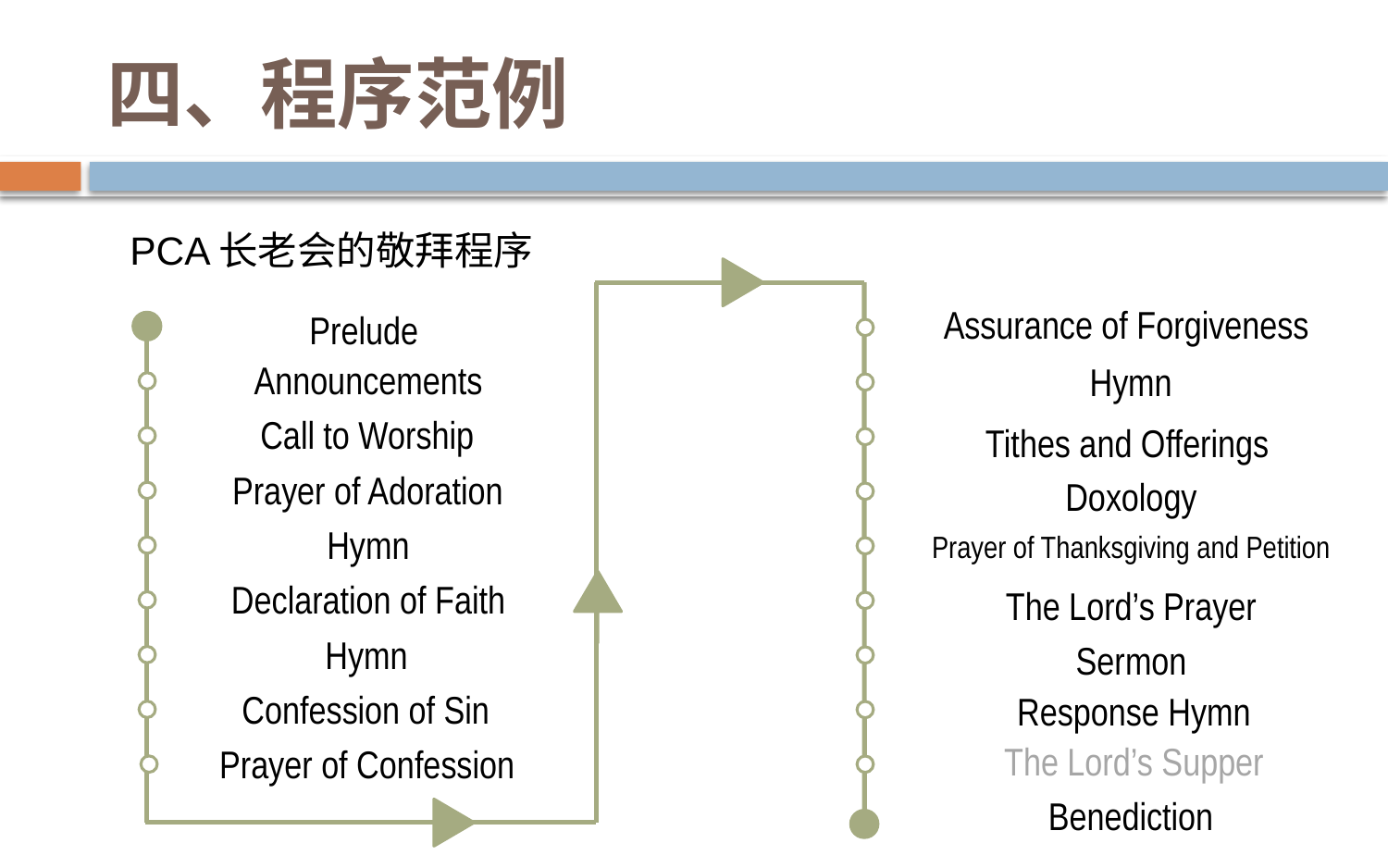

# 四、程序范例
PCA长老会的敬拜程序

Assurance of Forgiveness

Hymn

Tithes and Offerings

Doxology

Prayer of Thanksgiving and Petition

The Lord’s Prayer

Sermon

Response Hymn

The Lord’s Supper

Benediction

Prelude

Announcements

Call to Worship

Prayer of Adoration

Hymn

Declaration of Faith

Hymn

Confession of Sin

Prayer of Confession